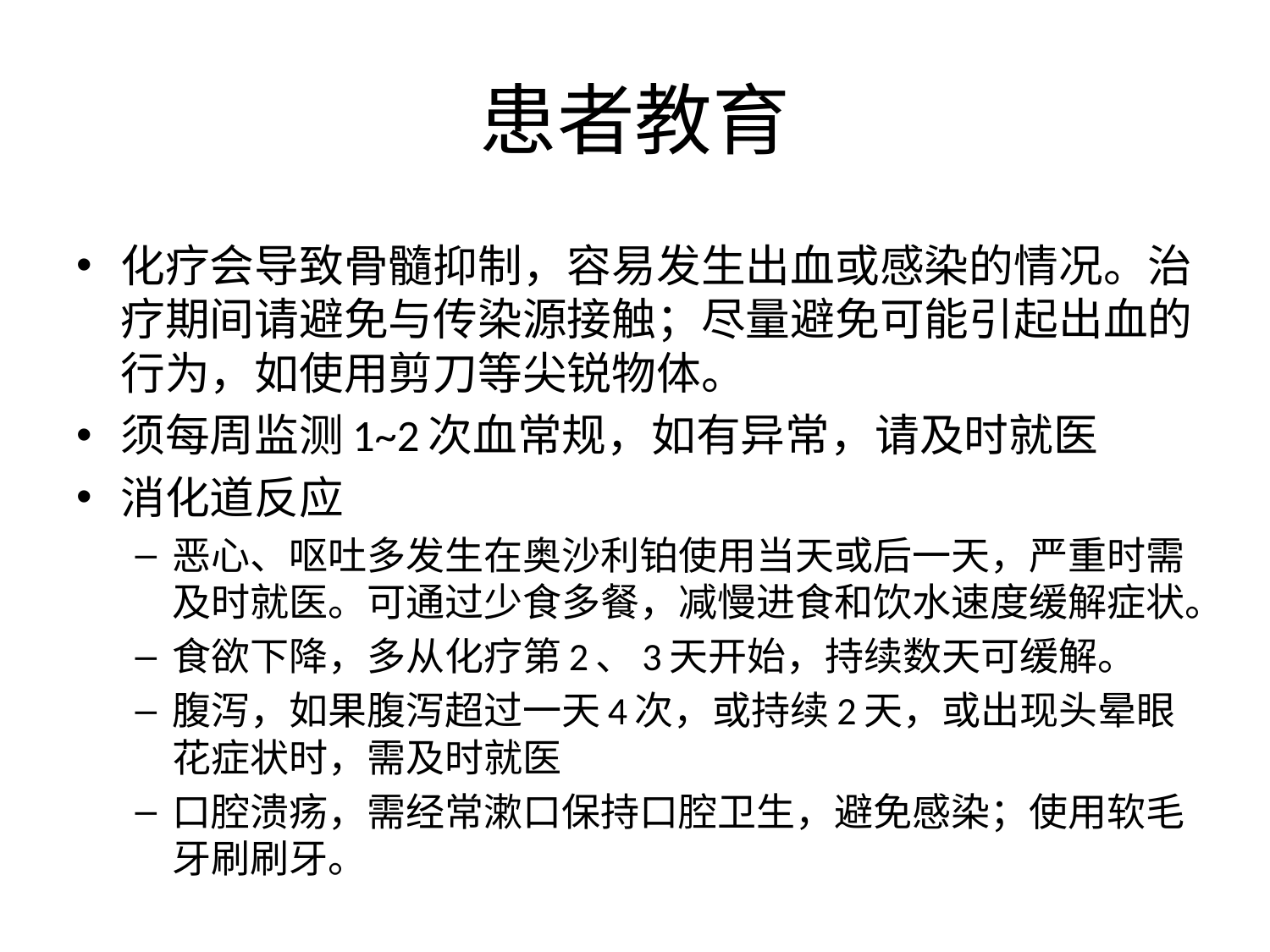

# 患者教育
化疗会导致骨髓抑制，容易发生出血或感染的情况。治疗期间请避免与传染源接触；尽量避免可能引起出血的行为，如使用剪刀等尖锐物体。
须每周监测1~2次血常规，如有异常，请及时就医
消化道反应
恶心、呕吐多发生在奥沙利铂使用当天或后一天，严重时需及时就医。可通过少食多餐，减慢进食和饮水速度缓解症状。
食欲下降，多从化疗第2、3天开始，持续数天可缓解。
腹泻，如果腹泻超过一天4次，或持续2天，或出现头晕眼花症状时，需及时就医
口腔溃疡，需经常漱口保持口腔卫生，避免感染；使用软毛牙刷刷牙。